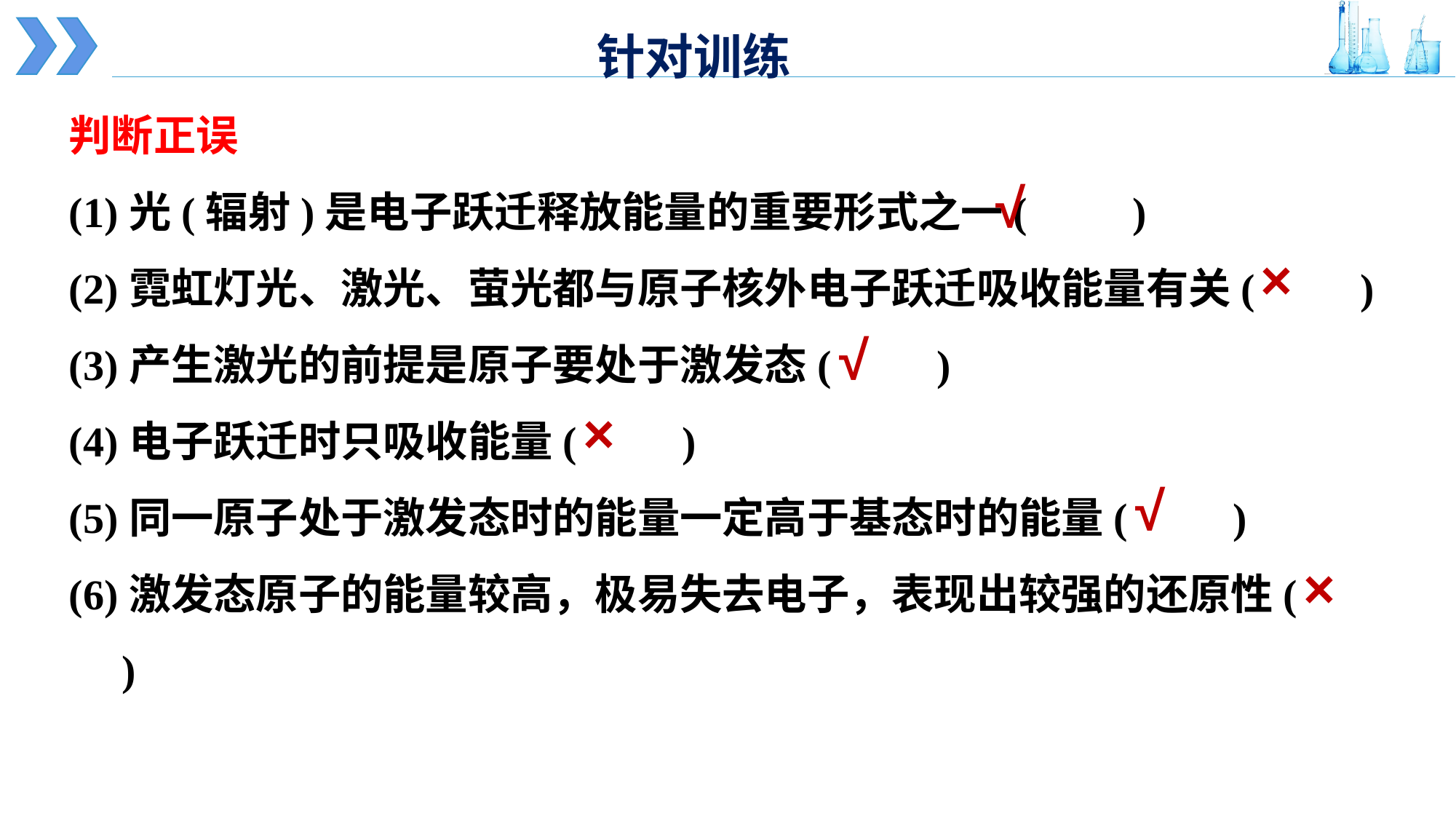

针对训练
判断正误
(1)光(辐射)是电子跃迁释放能量的重要形式之一(　　)
(2)霓虹灯光、激光、萤光都与原子核外电子跃迁吸收能量有关(　　)
(3)产生激光的前提是原子要处于激发态(　　)
(4)电子跃迁时只吸收能量(　　)
(5)同一原子处于激发态时的能量一定高于基态时的能量(　　)
(6)激发态原子的能量较高，极易失去电子，表现出较强的还原性(　　)
√
×
√
×
√
×